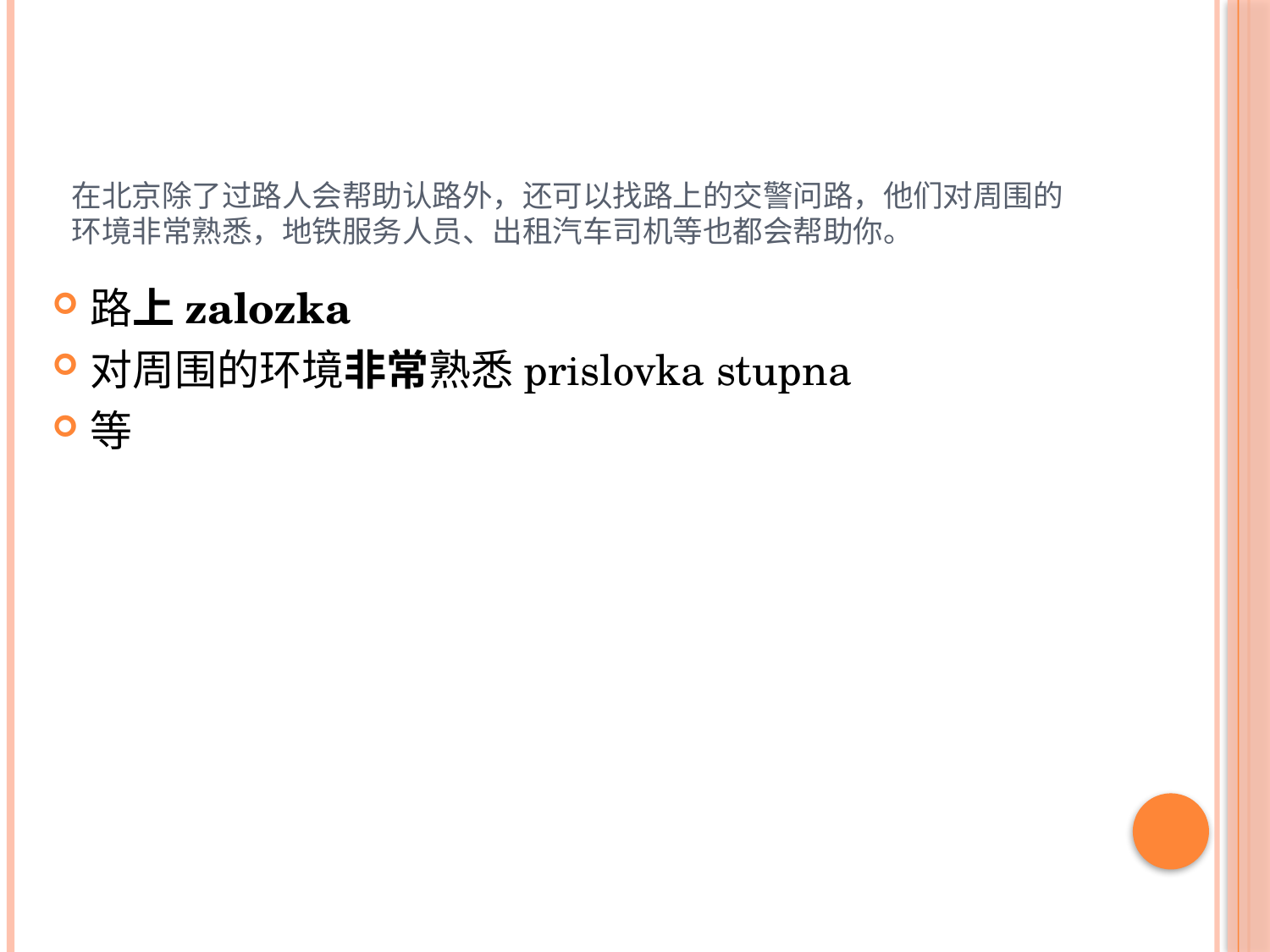

# 在北京除了过路人会帮助认路外，还可以找路上的交警问路，他们对周围的环境非常熟悉，地铁服务人员、出租汽车司机等也都会帮助你。
路上zalozka
对周围的环境非常熟悉prislovka stupna
等